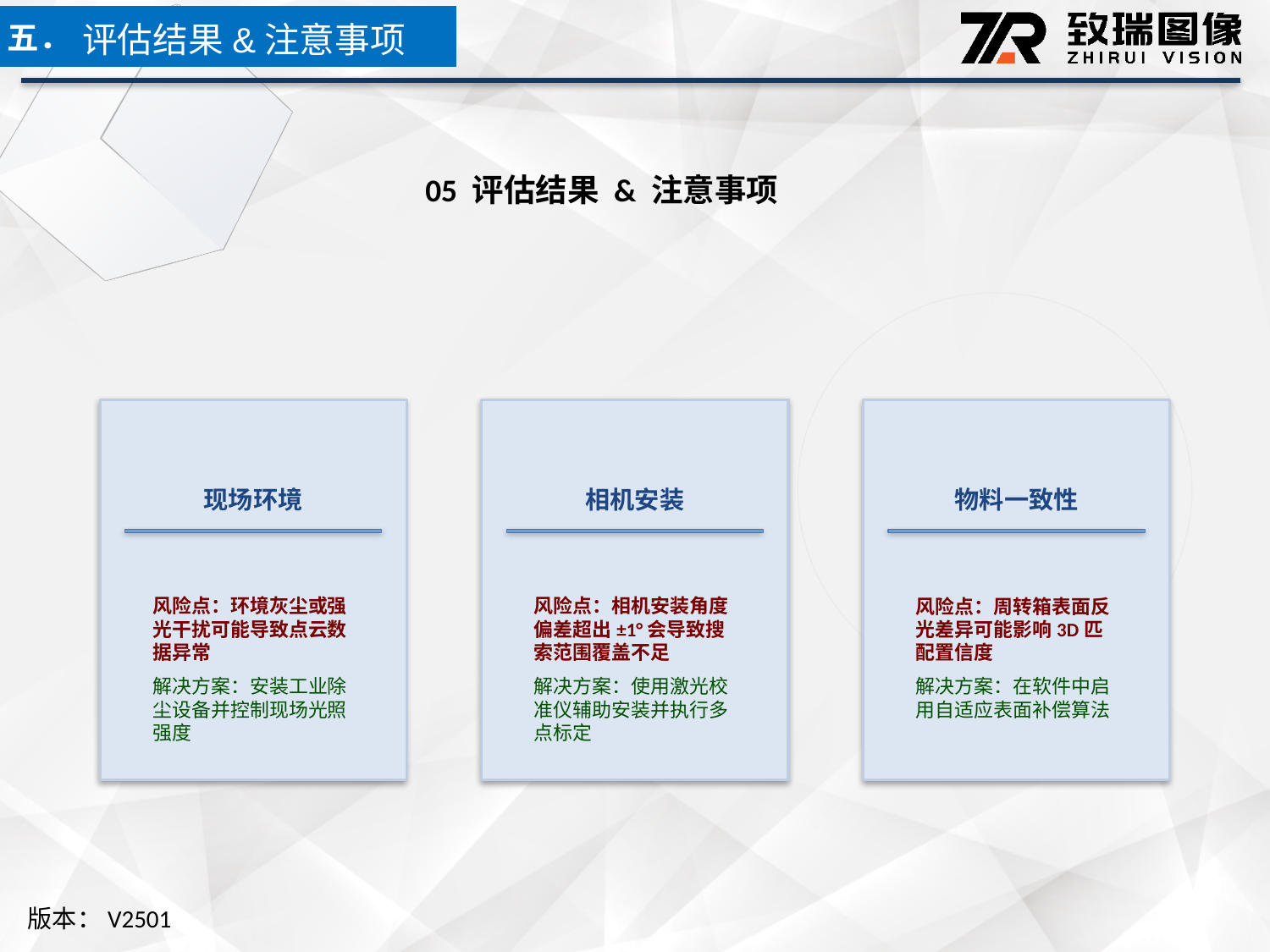

五．
评估结果&注意事项

05 评估结果 & 注意事项

现场环境

相机安装

物料一致性

风险点：环境灰尘或强光干扰可能导致点云数据异常
解决方案：安装工业除尘设备并控制现场光照强度

风险点：相机安装角度偏差超出±1°会导致搜索范围覆盖不足
解决方案：使用激光校准仪辅助安装并执行多点标定

风险点：周转箱表面反光差异可能影响3D匹配置信度
解决方案：在软件中启用自适应表面补偿算法